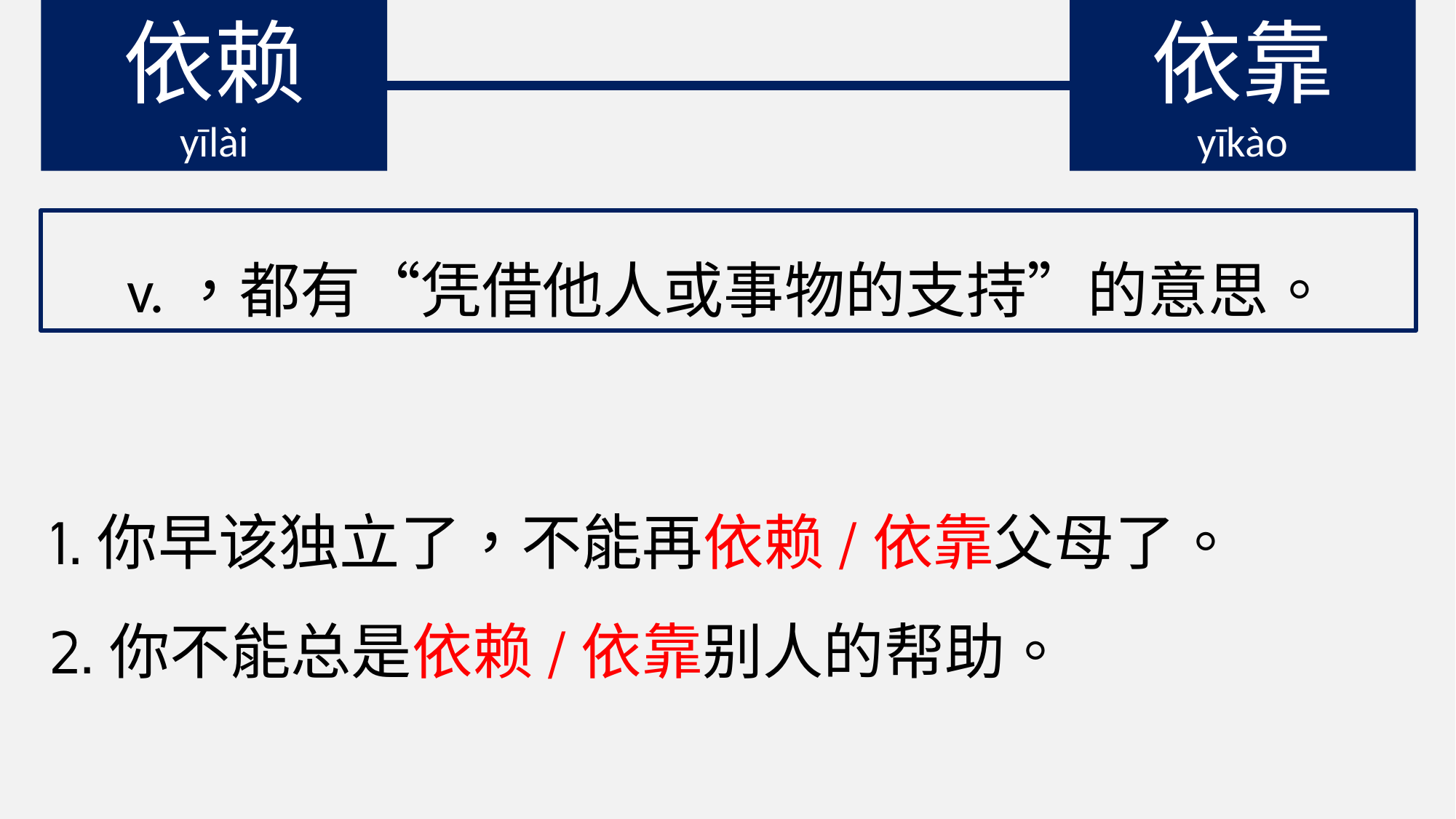

依赖
yīlài
依靠
yīkào
v.，都有“凭借他人或事物的支持”的意思。
1.你早该独立了，不能再依赖/依靠父母了。
2.你不能总是依赖/依靠别人的帮助。